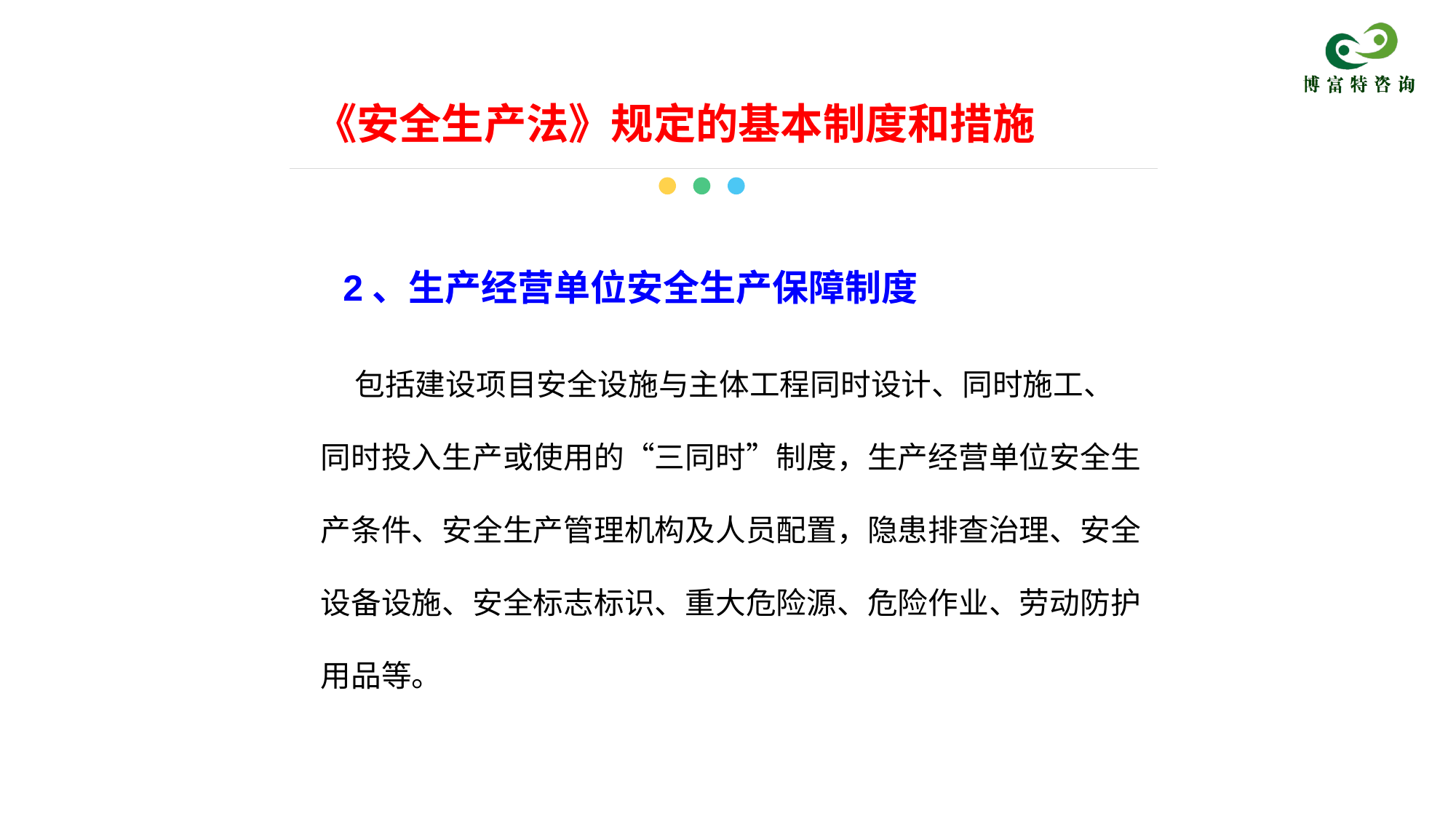

《安全生产法》规定的基本制度和措施

2、生产经营单位安全生产保障制度
    包括建设项目安全设施与主体工程同时设计、同时施工、
同时投入生产或使用的“三同时”制度，生产经营单位安全生
产条件、安全生产管理机构及人员配置，隐患排查治理、安全
设备设施、安全标志标识、重大危险源、危险作业、劳动防护
用品等。